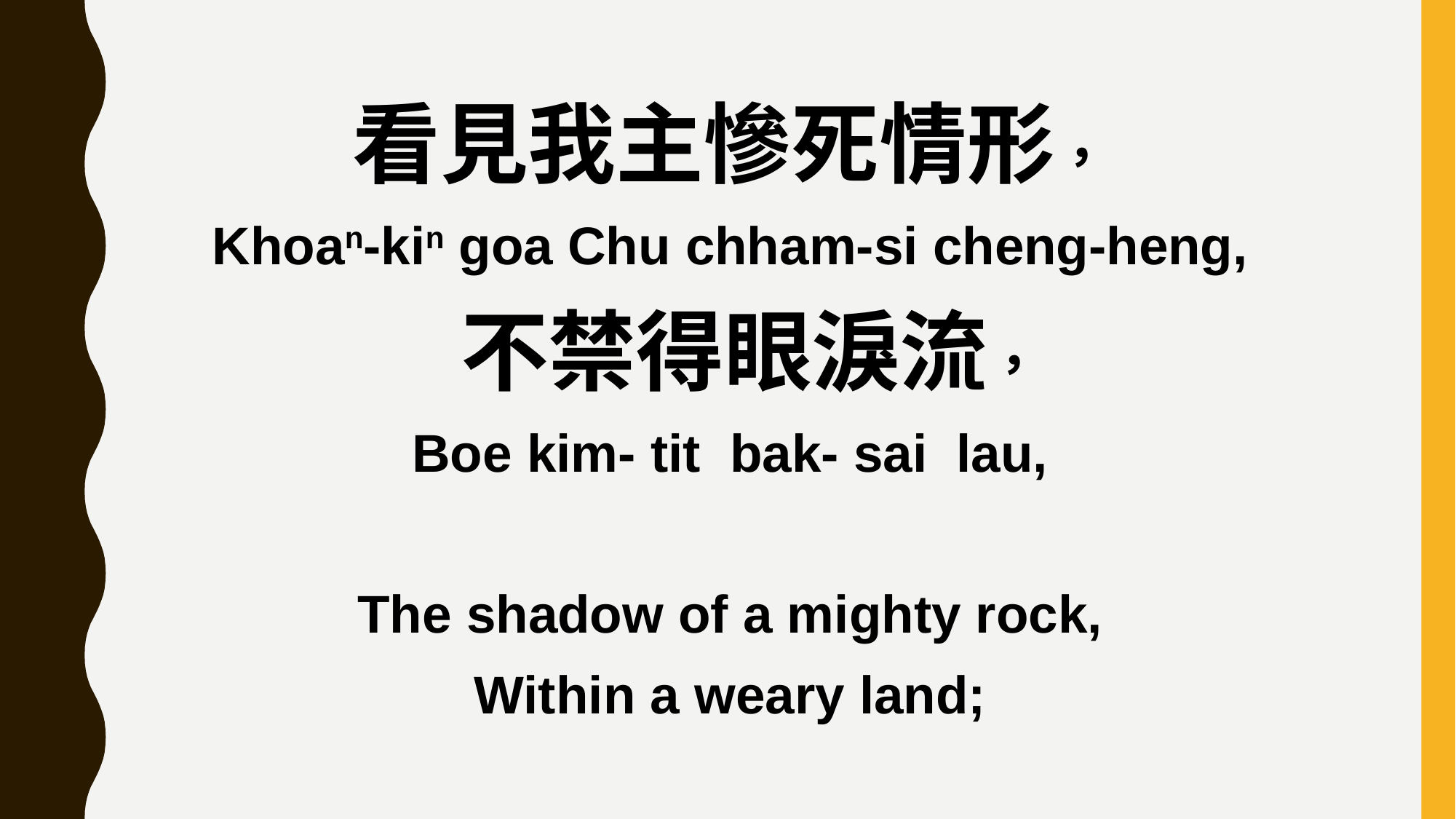

看見我主慘死情形，
Khoan-kin goa Chu chham-si cheng-heng,
 不禁得眼淚流，
Boe kim- tit  bak- sai  lau,

The shadow of a mighty rock,
Within a weary land;